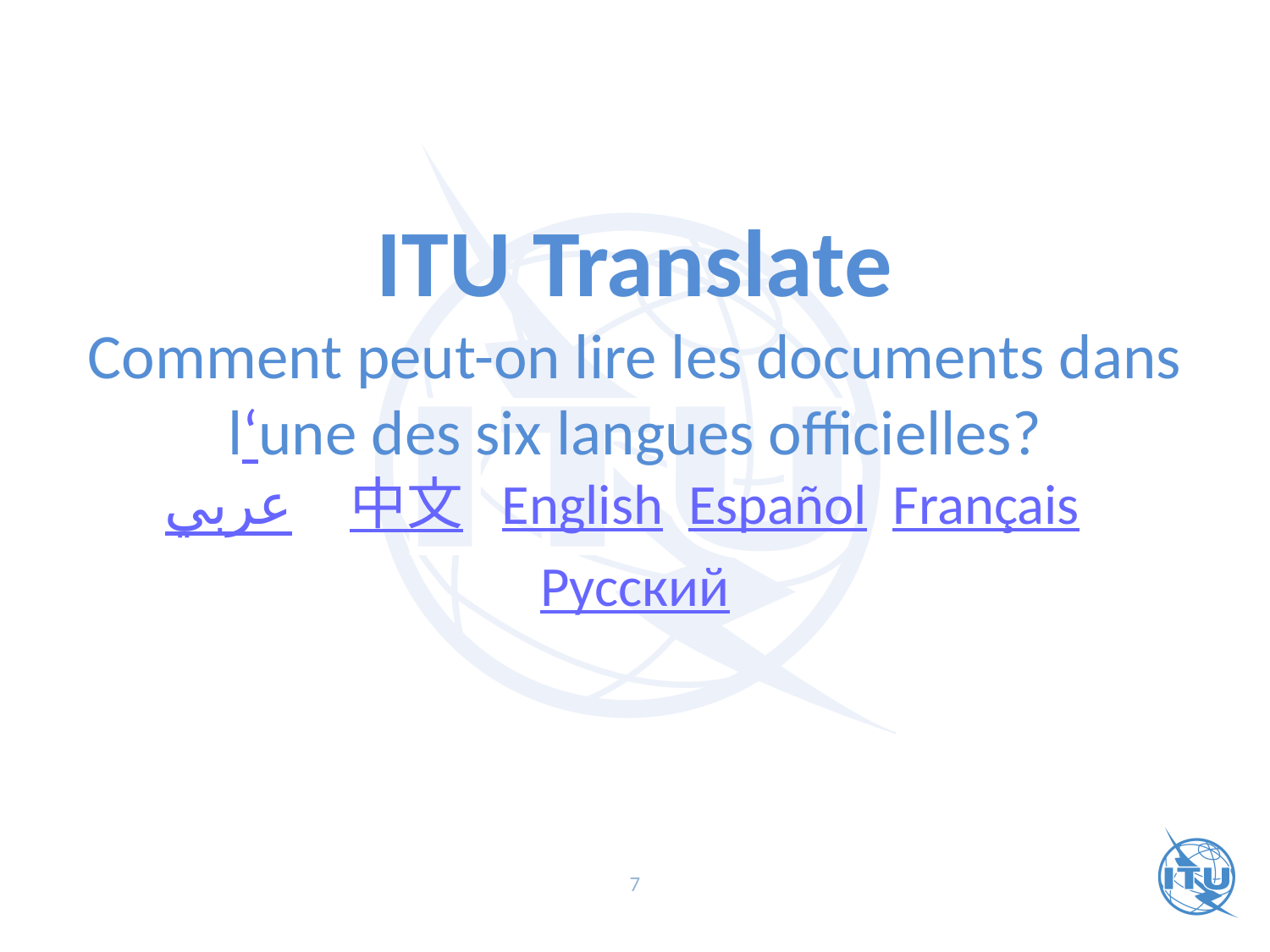

ITU Translate
Comment peut-on lire les documents dans l‘une des six langues officielles?
عربي   中文  English  Español  Français  Русский

7